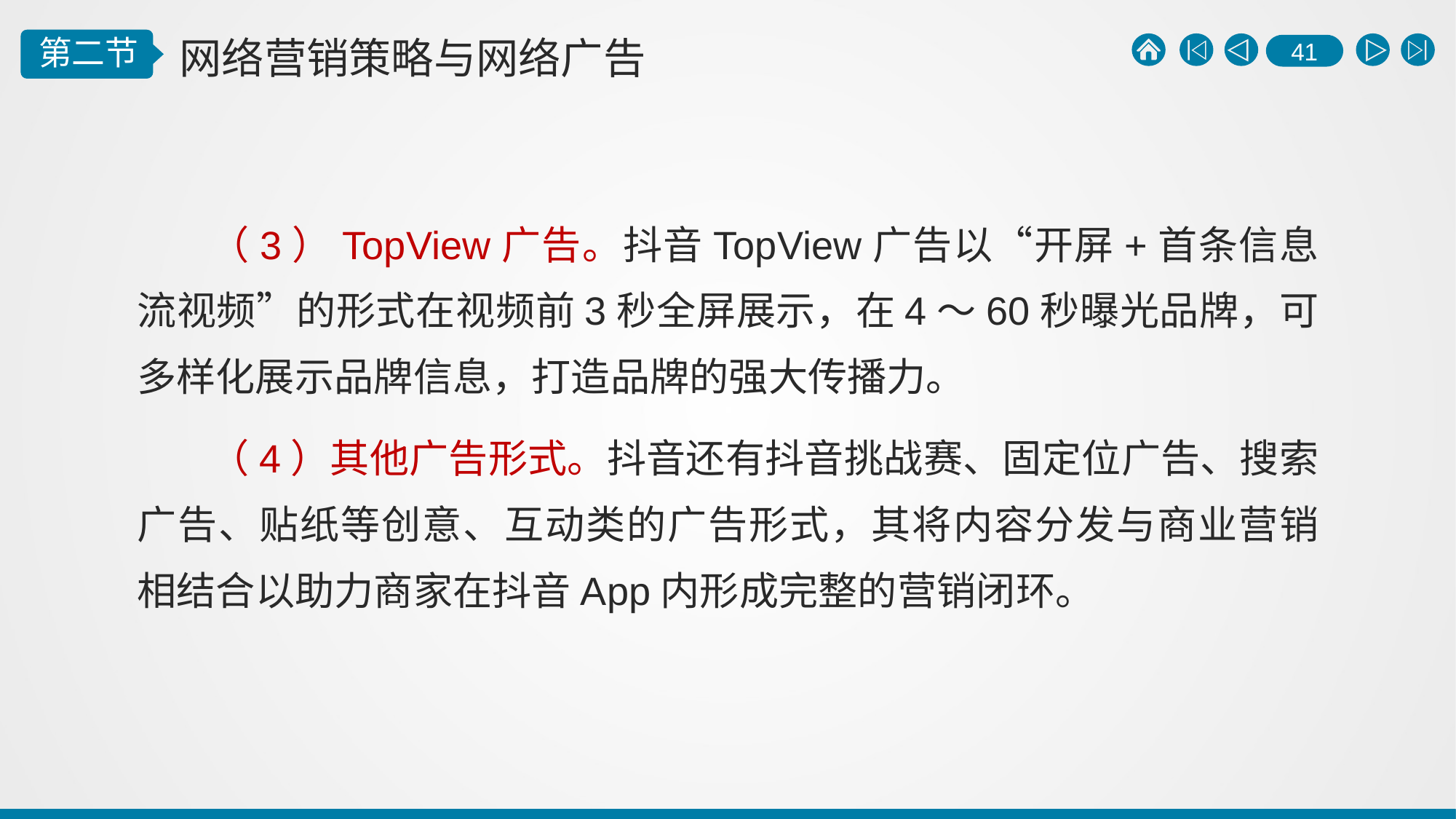

（3）TopView广告。抖音TopView广告以“开屏+首条信息流视频”的形式在视频前3秒全屏展示，在4～60秒曝光品牌，可多样化展示品牌信息，打造品牌的强大传播力。
（4）其他广告形式。抖音还有抖音挑战赛、固定位广告、搜索广告、贴纸等创意、互动类的广告形式，其将内容分发与商业营销相结合以助力商家在抖音App内形成完整的营销闭环。